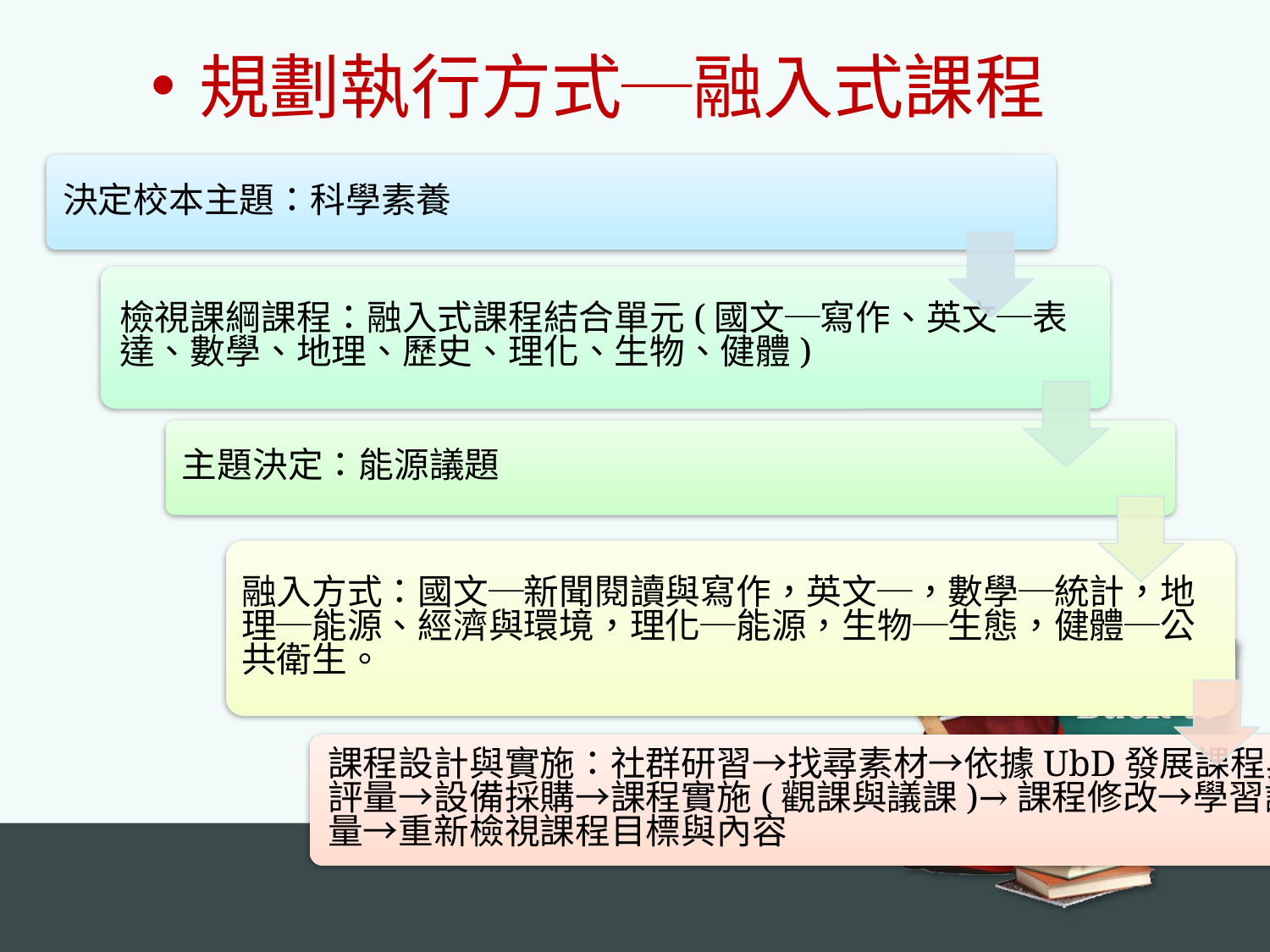

規劃執行方式─融入式課程
決定校本主題：科學素養
檢視課綱課程：融入式課程結合單元(國文─寫作、英文─表達、數學、地理、歷史、理化、生物、健體)
主題決定：能源議題
融入方式：國文─新聞閱讀與寫作，英文─，數學─統計，地理─能源、經濟與環境，理化─能源，生物─生態，健體─公共衛生。
課程設計與實施：社群研習→找尋素材→依據UbD發展課程與評量→設備採購→課程實施(觀課與議課)→課程修改→學習評量→重新檢視課程目標與內容

Back to
school